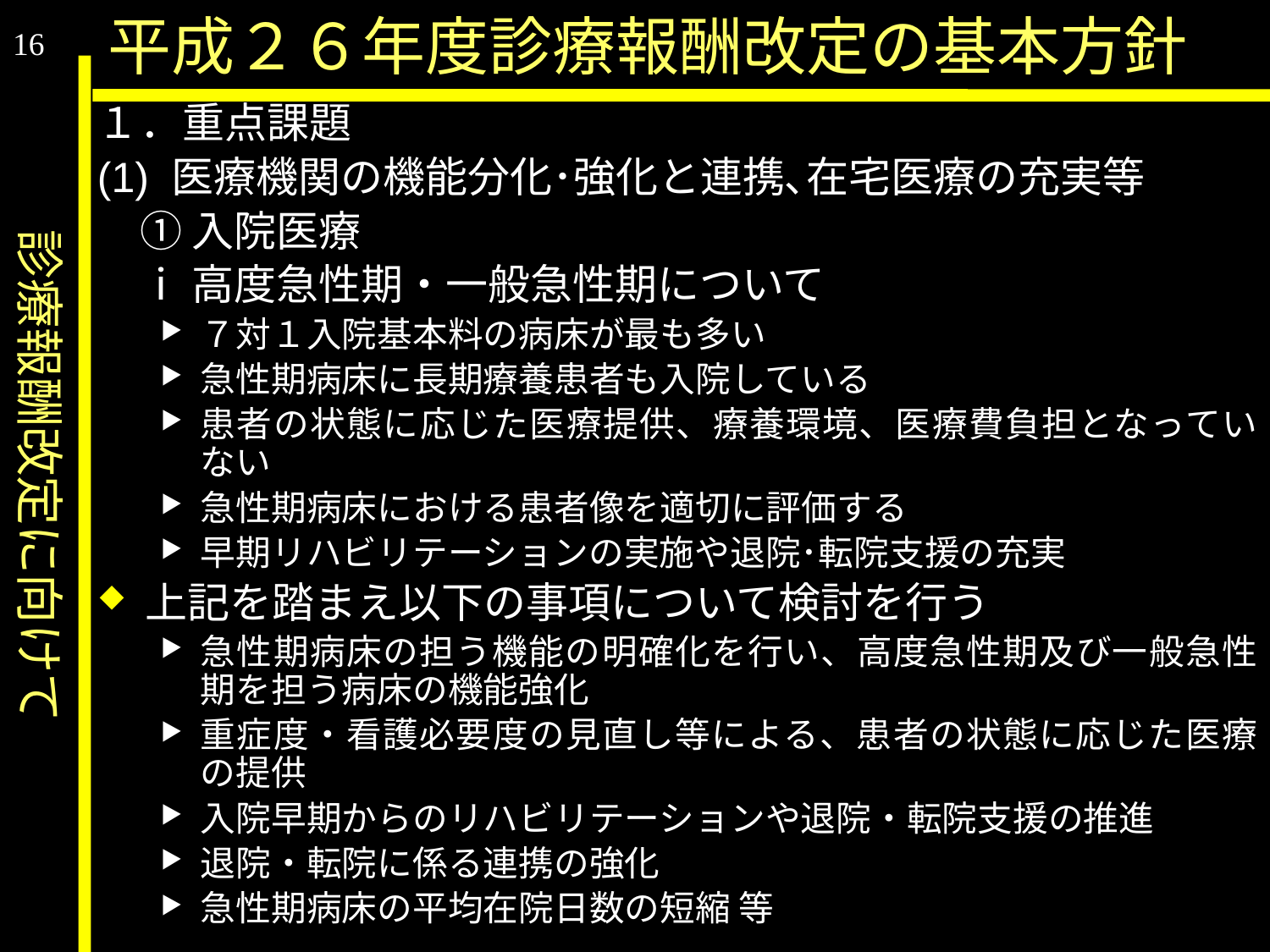

診療報酬改定に向けて
平成２６年度診療報酬改定の基本方針
16

１．重点課題
(1) 医療機関の機能分化･強化と連携､在宅医療の充実等
　① 入院医療
　ⅰ 高度急性期・一般急性期について
７対１入院基本料の病床が最も多い
急性期病床に長期療養患者も入院している
患者の状態に応じた医療提供、療養環境、医療費負担となっていない
急性期病床における患者像を適切に評価する
早期リハビリテーションの実施や退院･転院支援の充実
上記を踏まえ以下の事項について検討を行う
急性期病床の担う機能の明確化を行い、高度急性期及び一般急性期を担う病床の機能強化
重症度・看護必要度の見直し等による、患者の状態に応じた医療の提供
入院早期からのリハビリテーションや退院・転院支援の推進
退院・転院に係る連携の強化
急性期病床の平均在院日数の短縮 等